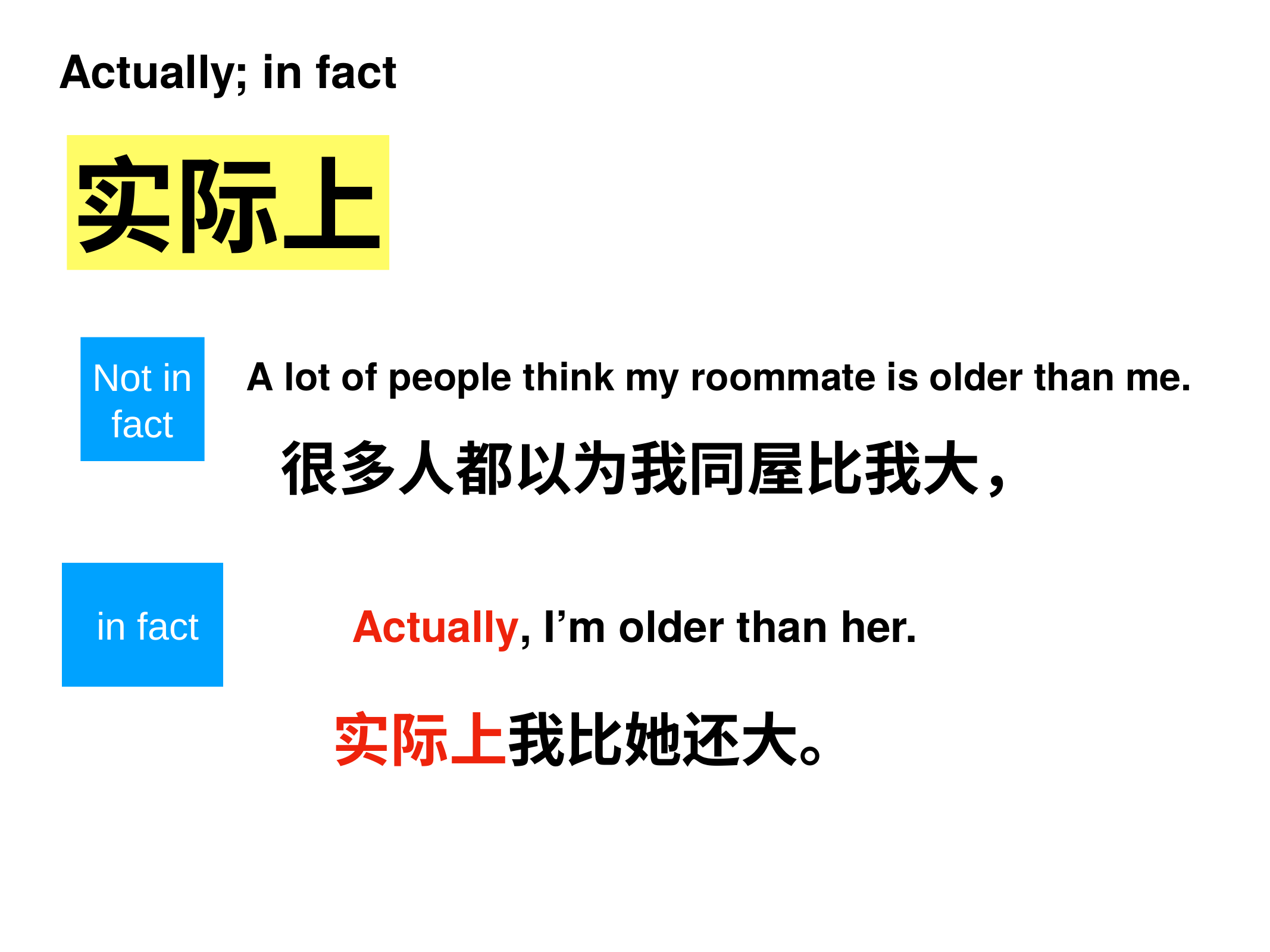

Actually; in fact
实际上
Not in fact
A lot of people think my roommate is older than me.
很多人都以为我同屋比我大，
 in fact
Actually, I’m older than her.
实际上我比她还大。